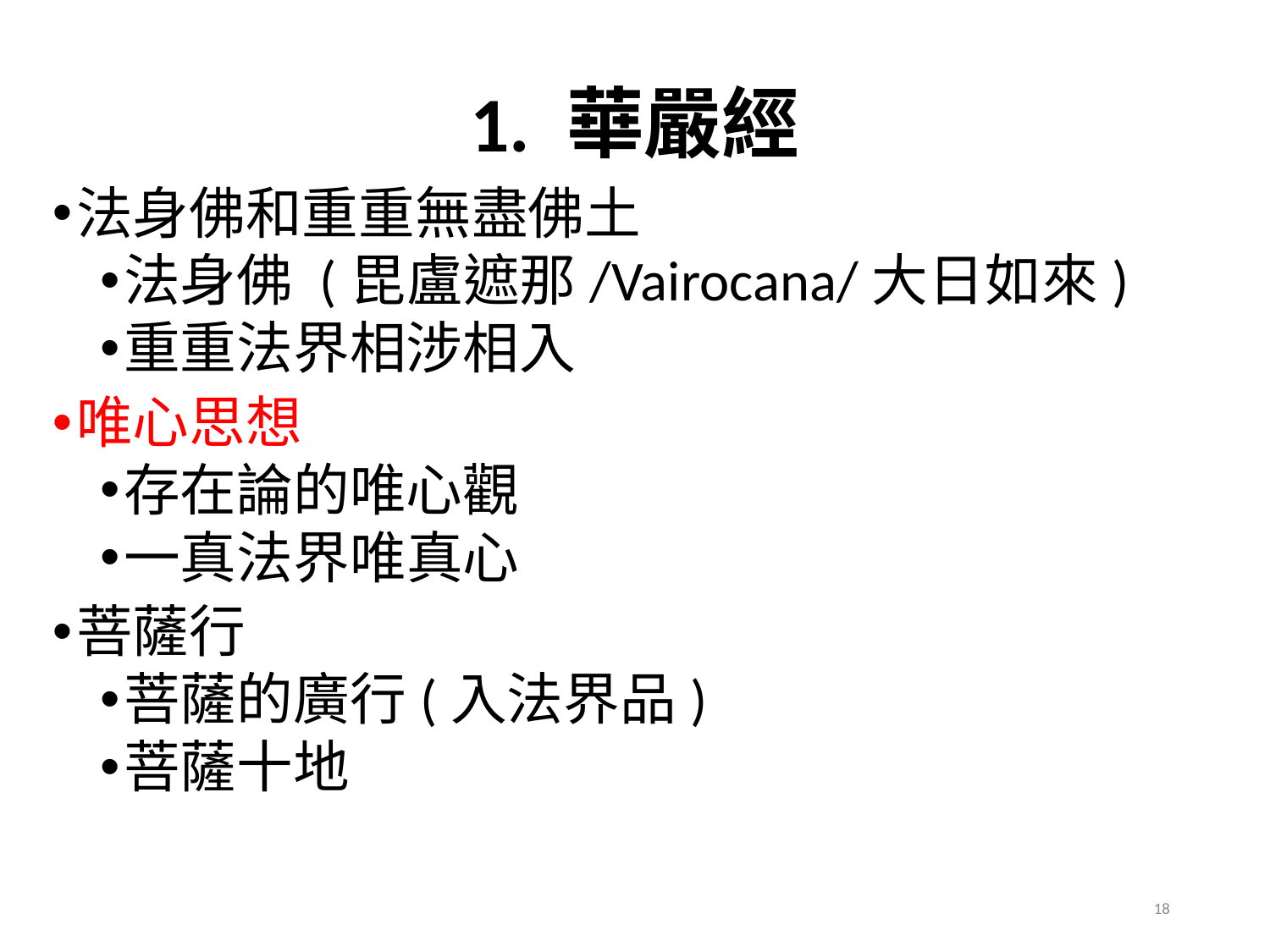

# 1. 華嚴經
法身佛和重重無盡佛土
法身佛 (毘盧遮那/Vairocana/大日如來)
重重法界相涉相入
唯心思想
存在論的唯心觀
一真法界唯真心
菩薩行
菩薩的廣行(入法界品)
菩薩十地

18